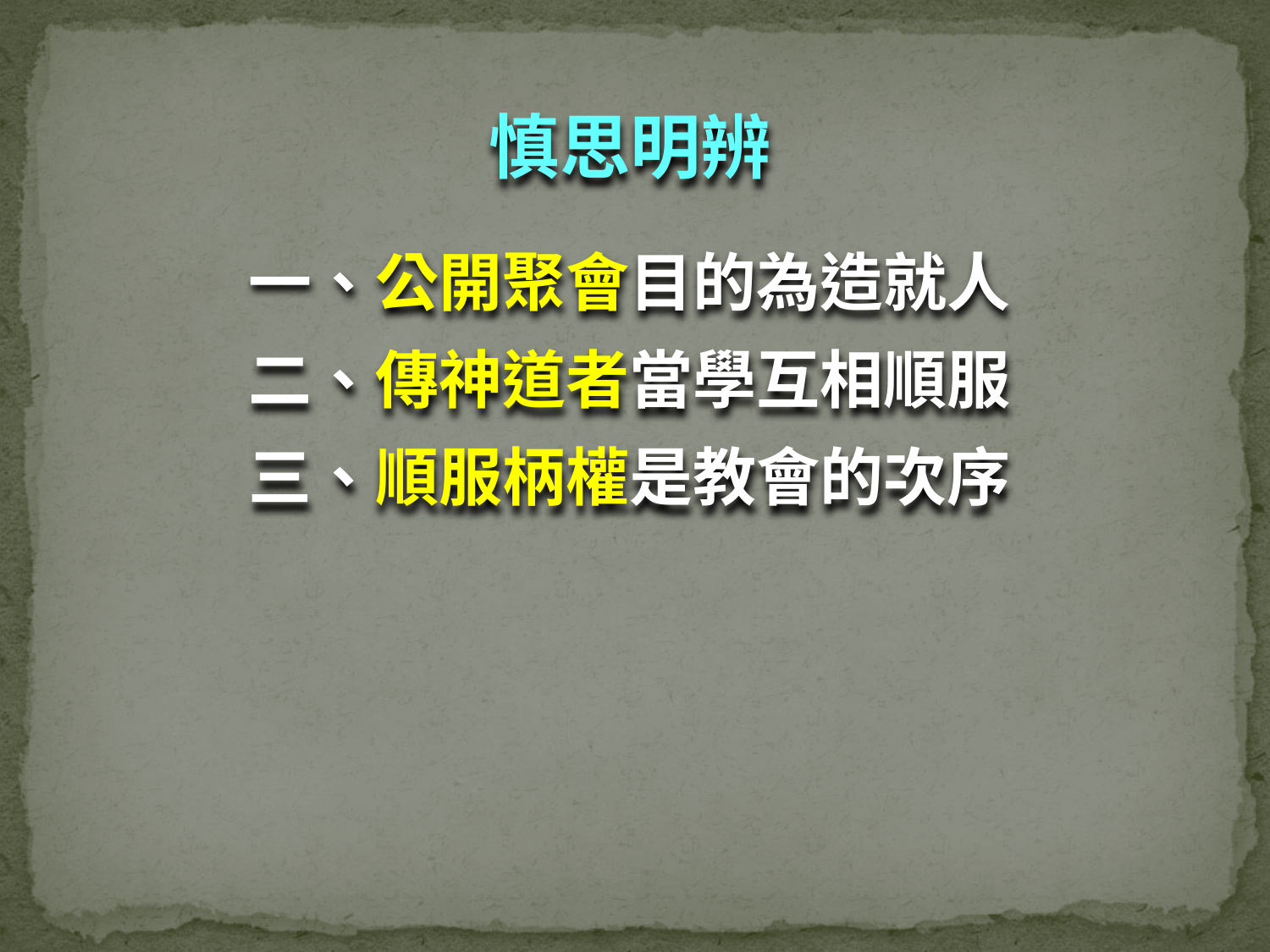

慎思明辨
一、公開聚會目的為造就人
二、傳神道者當學互相順服
三、順服柄權是教會的次序